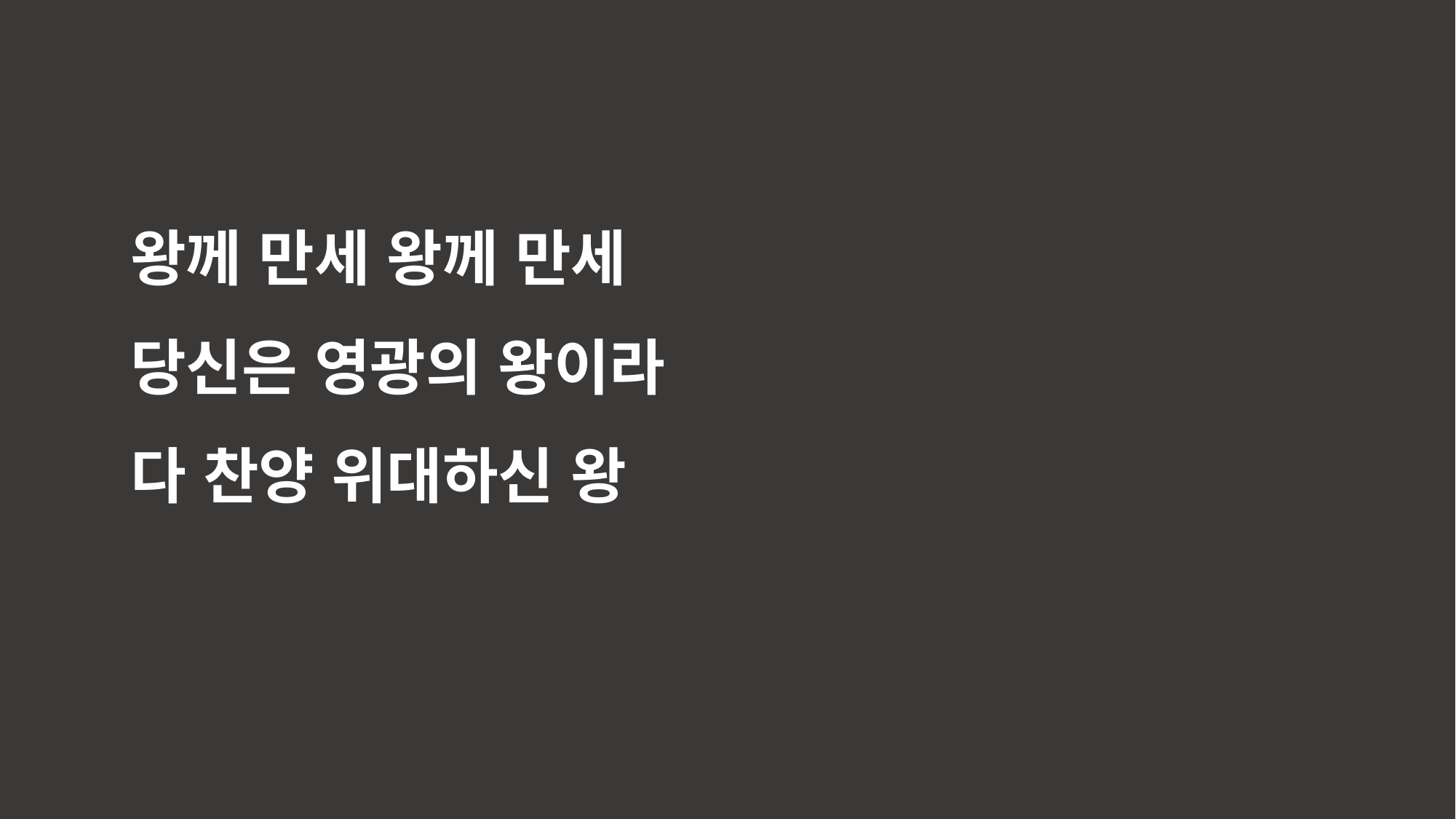

왕께 만세 왕께 만세
당신은 영광의 왕이라
다 찬양 위대하신 왕